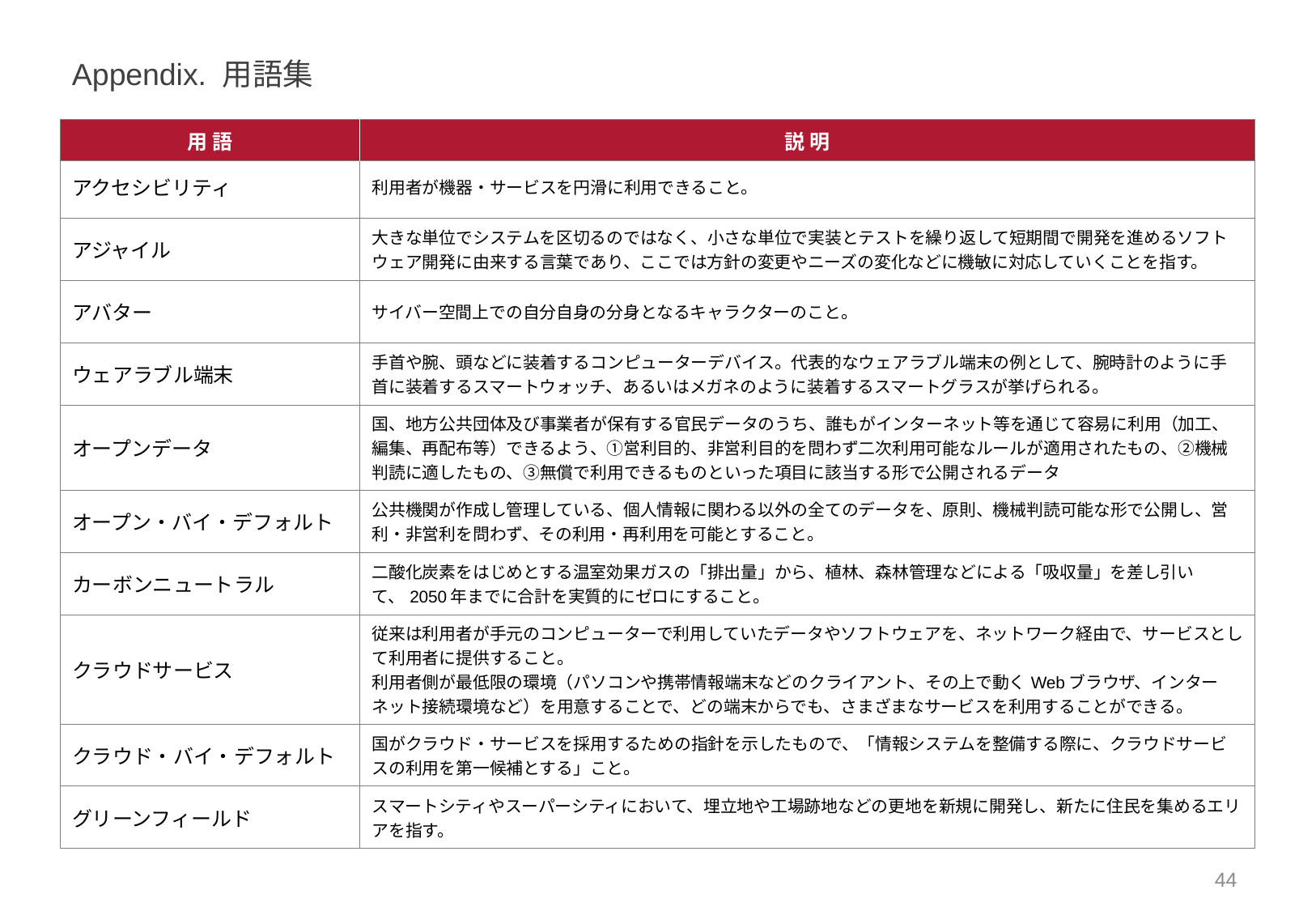

Appendix. 用語集
| 用語 | 説明 |
| --- | --- |
| アクセシビリティ | 利用者が機器・サービスを円滑に利用できること。 |
| --- | --- |
| アジャイル | 大きな単位でシステムを区切るのではなく、小さな単位で実装とテストを繰り返して短期間で開発を進めるソフトウェア開発に由来する言葉であり、ここでは方針の変更やニーズの変化などに機敏に対応していくことを指す。 |
| アバター | サイバー空間上での自分自身の分身となるキャラクターのこと。 |
| ウェアラブル端末 | 手首や腕、頭などに装着するコンピューターデバイス。代表的なウェアラブル端末の例として、腕時計のように手首に装着するスマートウォッチ、あるいはメガネのように装着するスマートグラスが挙げられる。 |
| オープンデータ | 国、地方公共団体及び事業者が保有する官民データのうち、誰もがインターネット等を通じて容易に利用（加工、編集、再配布等）できるよう、①営利目的、非営利目的を問わず二次利用可能なルールが適用されたもの、②機械判読に適したもの、③無償で利用できるものといった項目に該当する形で公開されるデータ |
| オープン・バイ・デフォルト | 公共機関が作成し管理している、個人情報に関わる以外の全てのデータを、原則、機械判読可能な形で公開し、営利・非営利を問わず、その利用・再利用を可能とすること。 |
| カーボンニュートラル | 二酸化炭素をはじめとする温室効果ガスの「排出量」から、植林、森林管理などによる「吸収量」を差し引いて、2050年までに合計を実質的にゼロにすること。 |
| クラウドサービス | 従来は利用者が手元のコンピューターで利用していたデータやソフトウェアを、ネットワーク経由で、サービスとして利用者に提供すること。 利用者側が最低限の環境（パソコンや携帯情報端末などのクライアント、その上で動くWebブラウザ、インターネット接続環境など）を用意することで、どの端末からでも、さまざまなサービスを利用することができる。 |
| クラウド・バイ・デフォルト | 国がクラウド・サービスを採用するための指針を示したもので、「情報システムを整備する際に、クラウドサービスの利用を第一候補とする」こと。 |
| グリーンフィールド | スマートシティやスーパーシティにおいて、埋立地や工場跡地などの更地を新規に開発し、新たに住民を集めるエリアを指す。 |
44